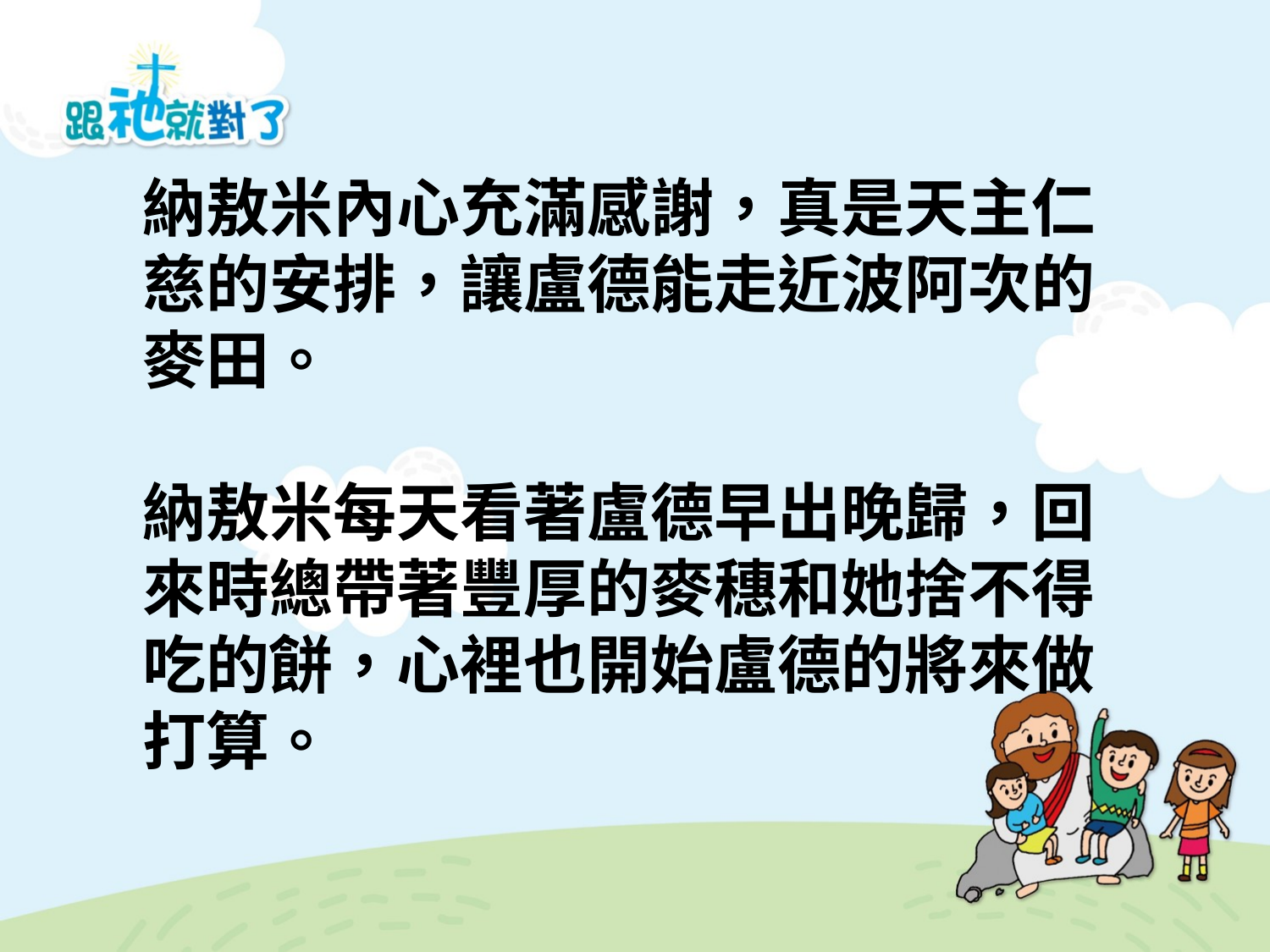

納敖米內心充滿感謝，真是天主仁慈的安排，讓盧德能走近波阿次的麥田。

納敖米每天看著盧德早出晚歸，回來時總帶著豐厚的麥穗和她捨不得吃的餅，心裡也開始盧德的將來做打算。